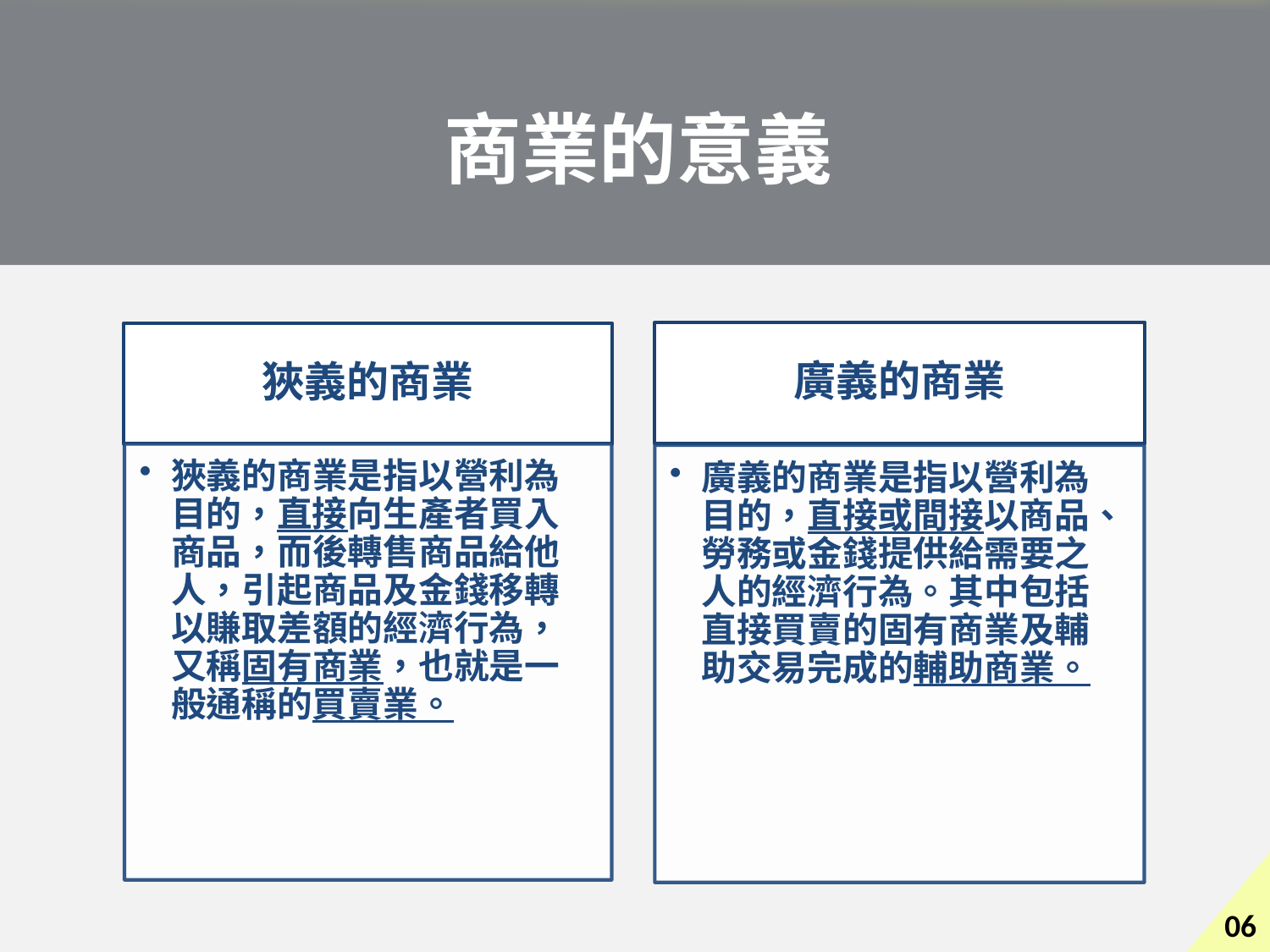

商業的意義
狹義的商業
狹義的商業是指以營利為目的，直接向生產者買入商品，而後轉售商品給他人，引起商品及金錢移轉以賺取差額的經濟行為，又稱固有商業，也就是一般通稱的買賣業。
廣義的商業
廣義的商業是指以營利為目的，直接或間接以商品、勞務或金錢提供給需要之人的經濟行為。其中包括直接買賣的固有商業及輔助交易完成的輔助商業。

06